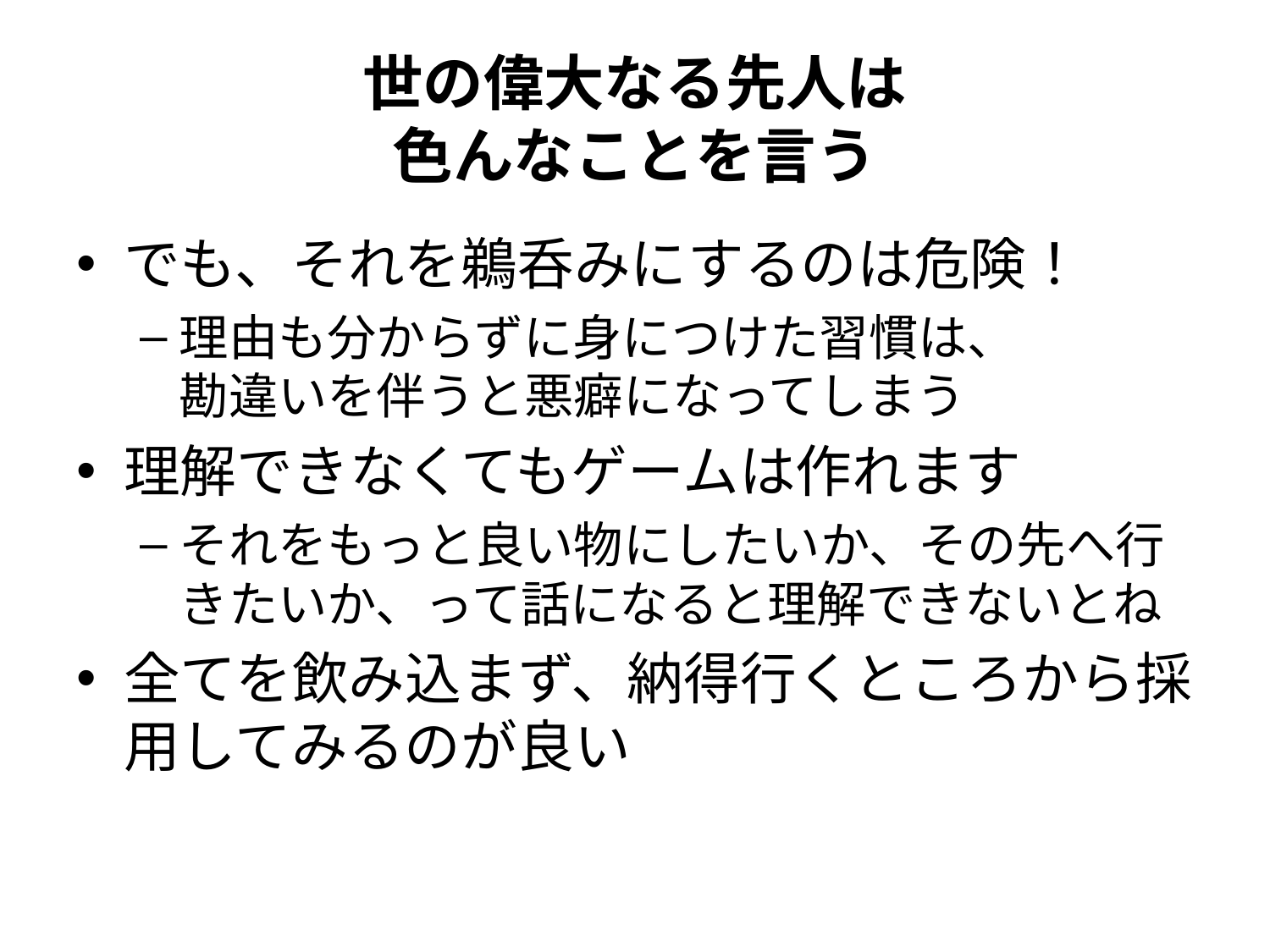

# 世の偉大なる先人は 色んなことを言う
でも、それを鵜呑みにするのは危険！
理由も分からずに身につけた習慣は、
勘違いを伴うと悪癖になってしまう
理解できなくてもゲームは作れます
それをもっと良い物にしたいか、その先へ行きたいか、って話になると理解できないとね
全てを飲み込まず、納得行くところから採用してみるのが良い